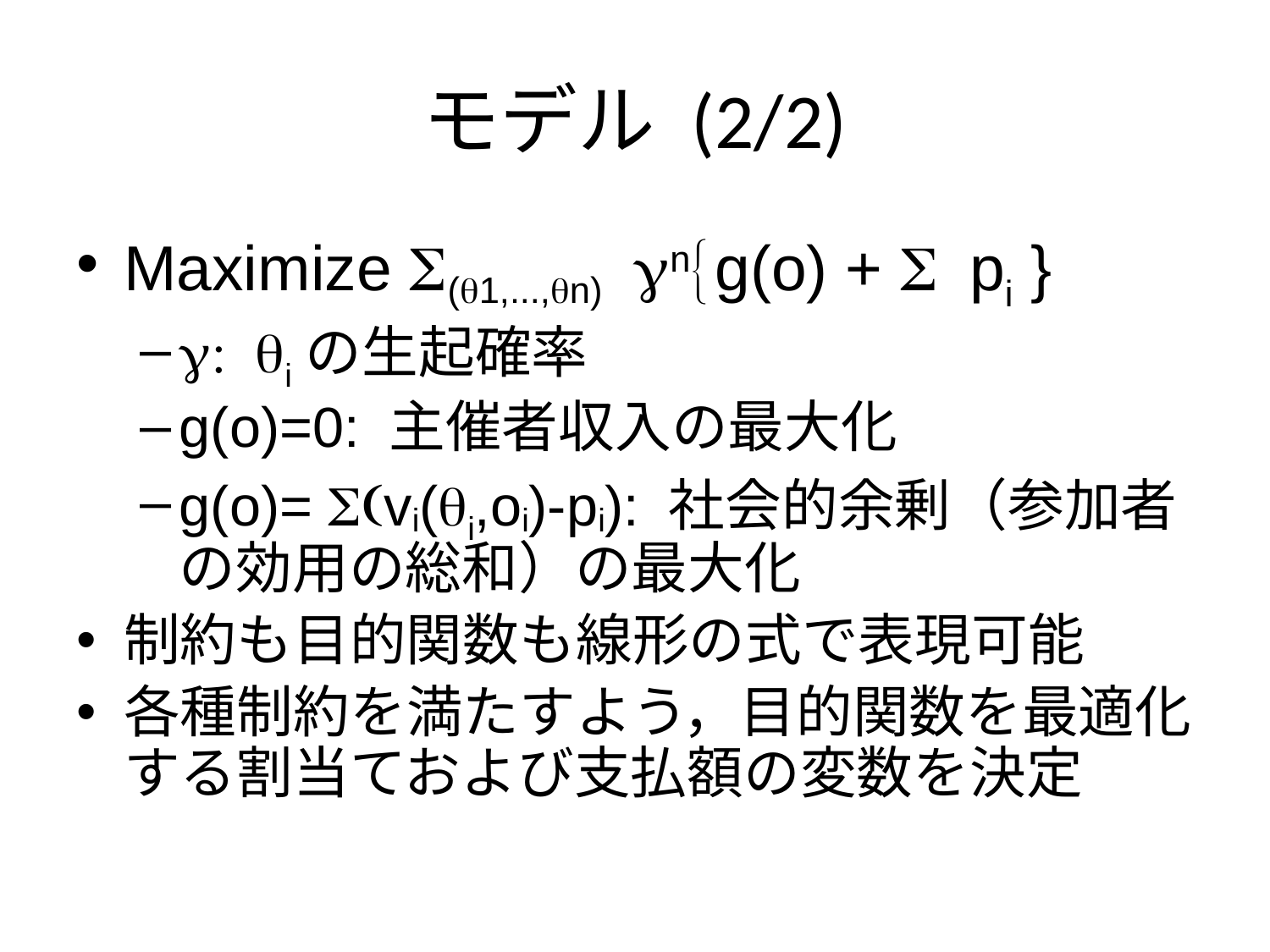

# モデル (2/2)
Maximize Σ(θ1,...,θn) γn{g(o) + Σ pi }
γ: θiの生起確率
g(o)=0: 主催者収入の最大化
g(o)= Σ(vi(θi,oi)-pi): 社会的余剰（参加者の効用の総和）の最大化
制約も目的関数も線形の式で表現可能
各種制約を満たすよう，目的関数を最適化する割当ておよび支払額の変数を決定